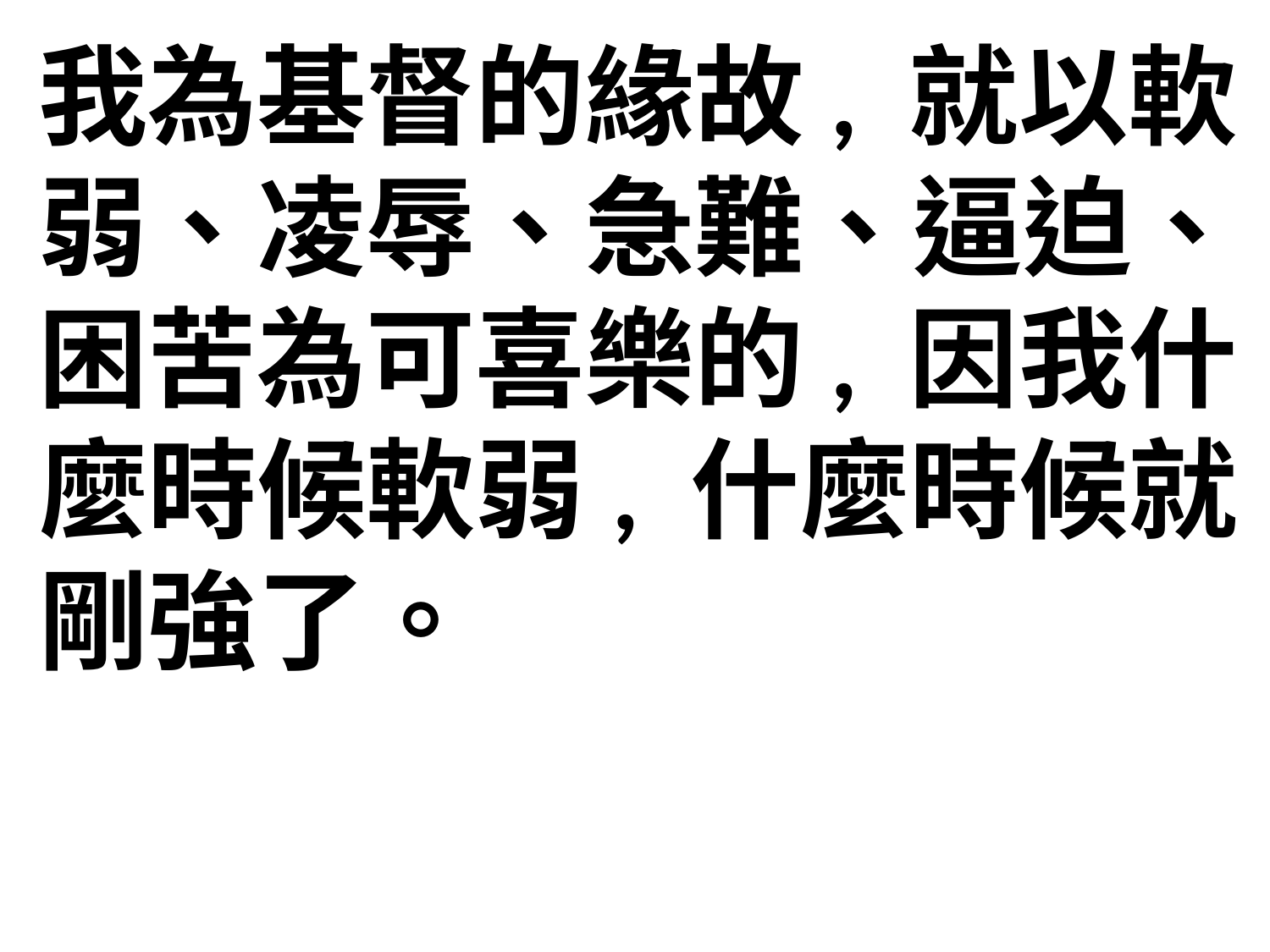

我為基督的緣故, 就以軟弱、凌辱、急難、逼迫、困苦為可喜樂的, 因我什麼時候軟弱, 什麼時候就剛強了。